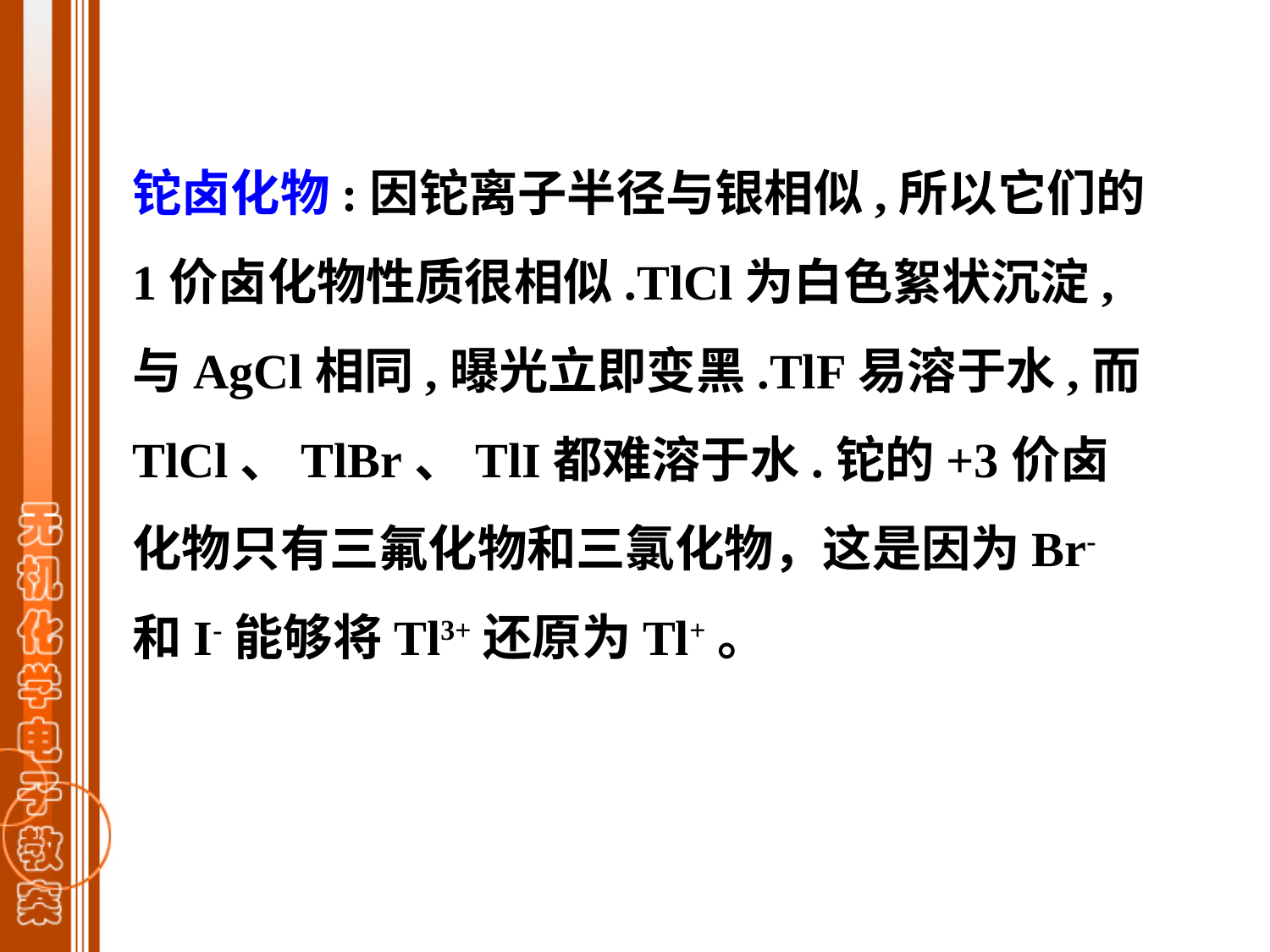

铊卤化物:因铊离子半径与银相似,所以它们的1价卤化物性质很相似.TlCl为白色絮状沉淀,与AgCl相同,曝光立即变黑.TlF易溶于水,而TlCl、TlBr、TlI都难溶于水.铊的+3价卤化物只有三氟化物和三氯化物，这是因为Br-和I-能够将Tl3+还原为Tl+。
72